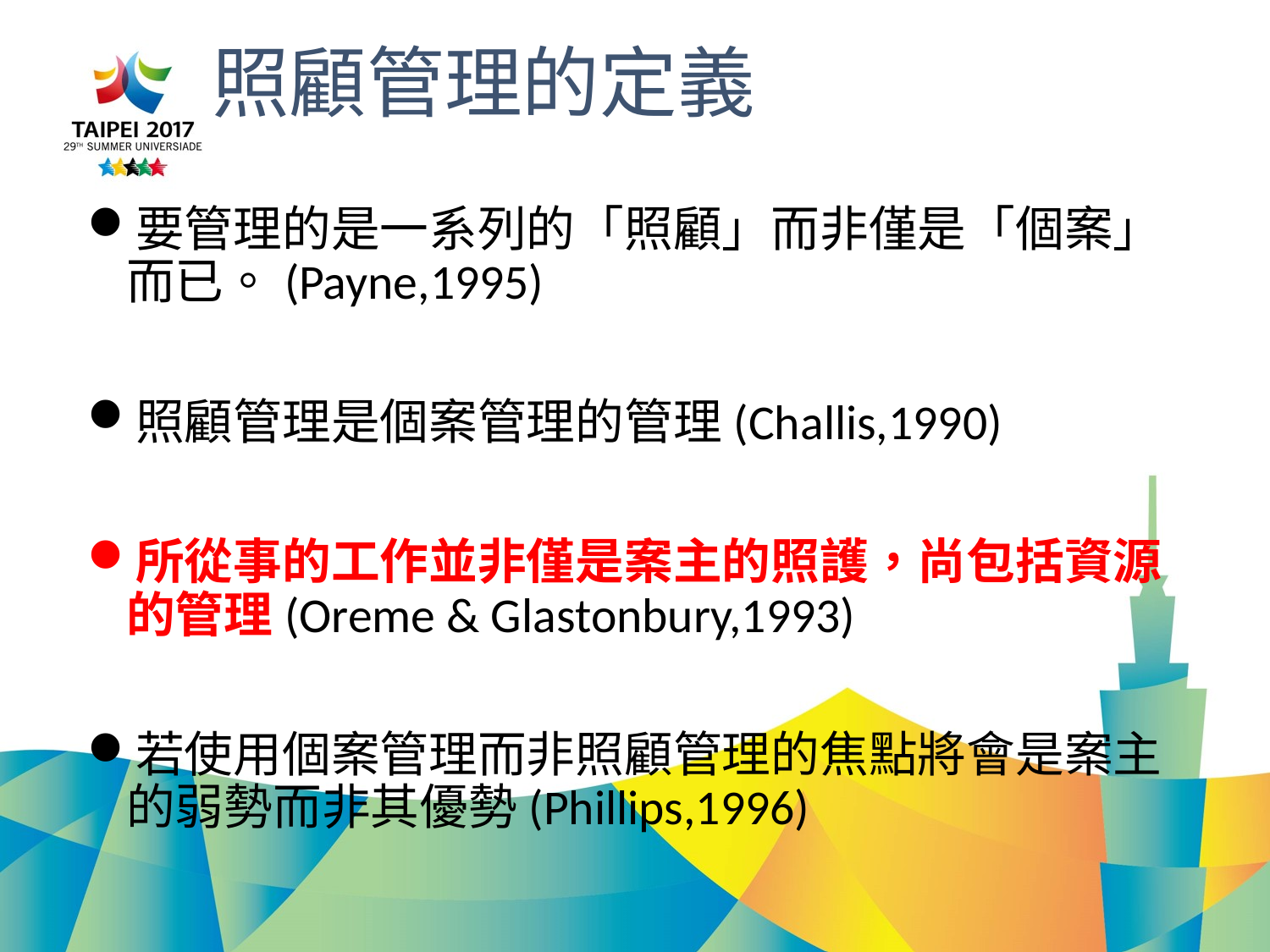

# 照顧管理的定義
要管理的是一系列的「照顧」而非僅是「個案」而已。(Payne,1995)

照顧管理是個案管理的管理(Challis,1990)

所從事的工作並非僅是案主的照護，尚包括資源的管理(Oreme & Glastonbury,1993)

若使用個案管理而非照顧管理的焦點將會是案主的弱勢而非其優勢(Phillips,1996)